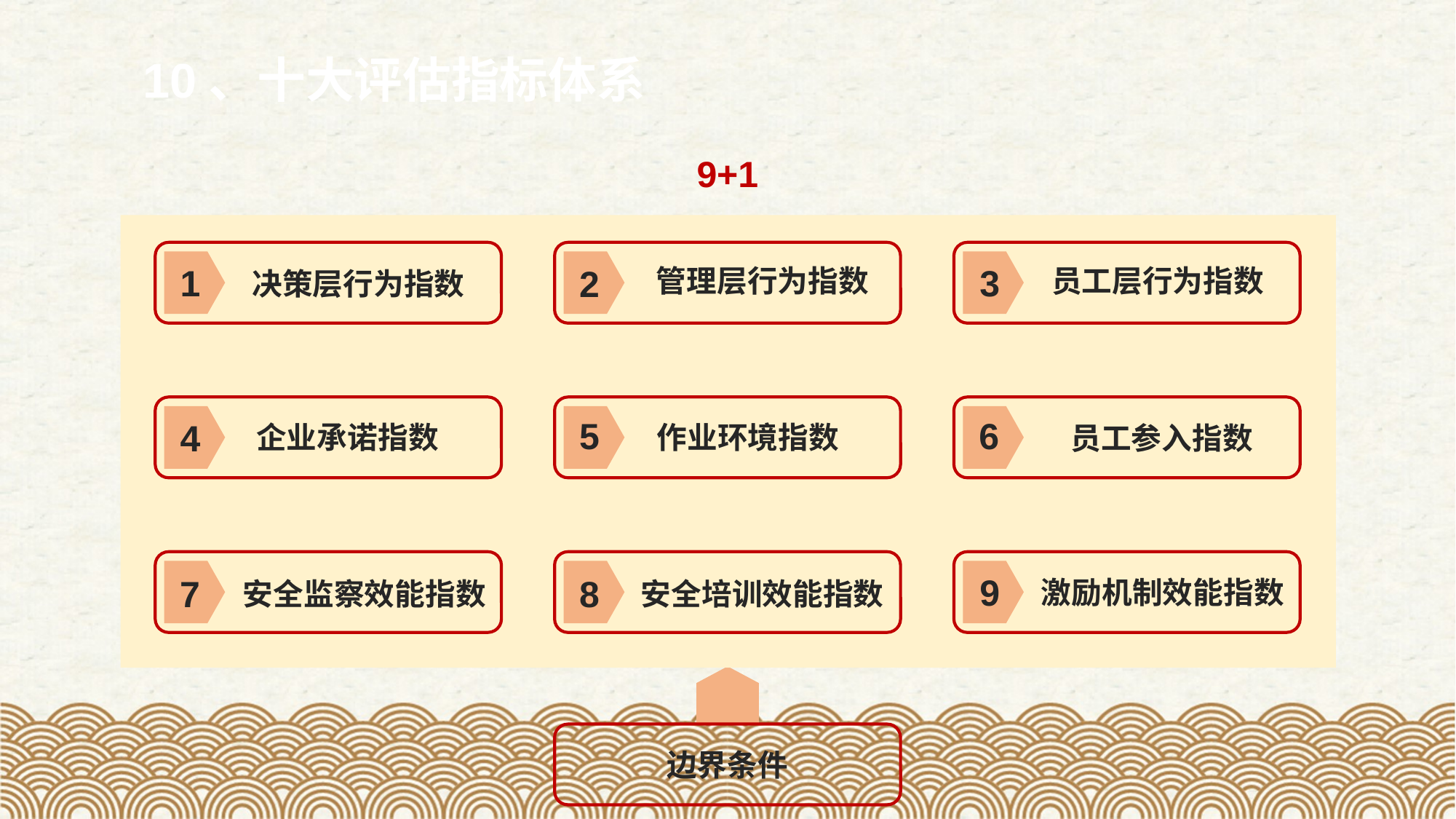

10、十大评估指标体系
9+1

1
3
2
管理层行为指数
员工层行为指数
决策层行为指数

5
6
4
企业承诺指数
作业环境指数
员工参入指数

9
7
8
激励机制效能指数
安全监察效能指数
安全培训效能指数

边界条件